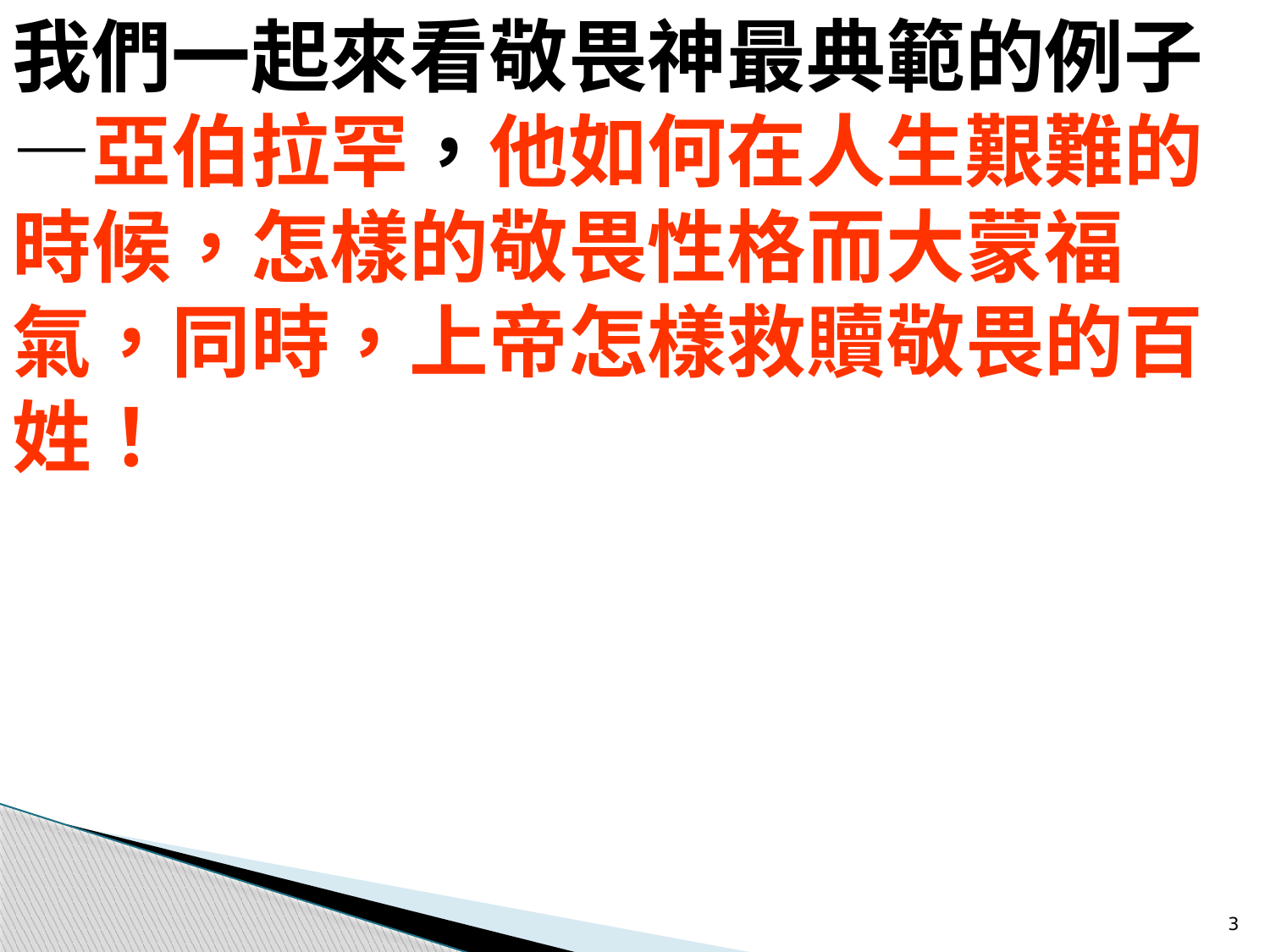

我們一起來看敬畏神最典範的例子—亞伯拉罕，他如何在人生艱難的時候，怎樣的敬畏性格而大蒙福氣，同時，上帝怎樣救贖敬畏的百姓！
3